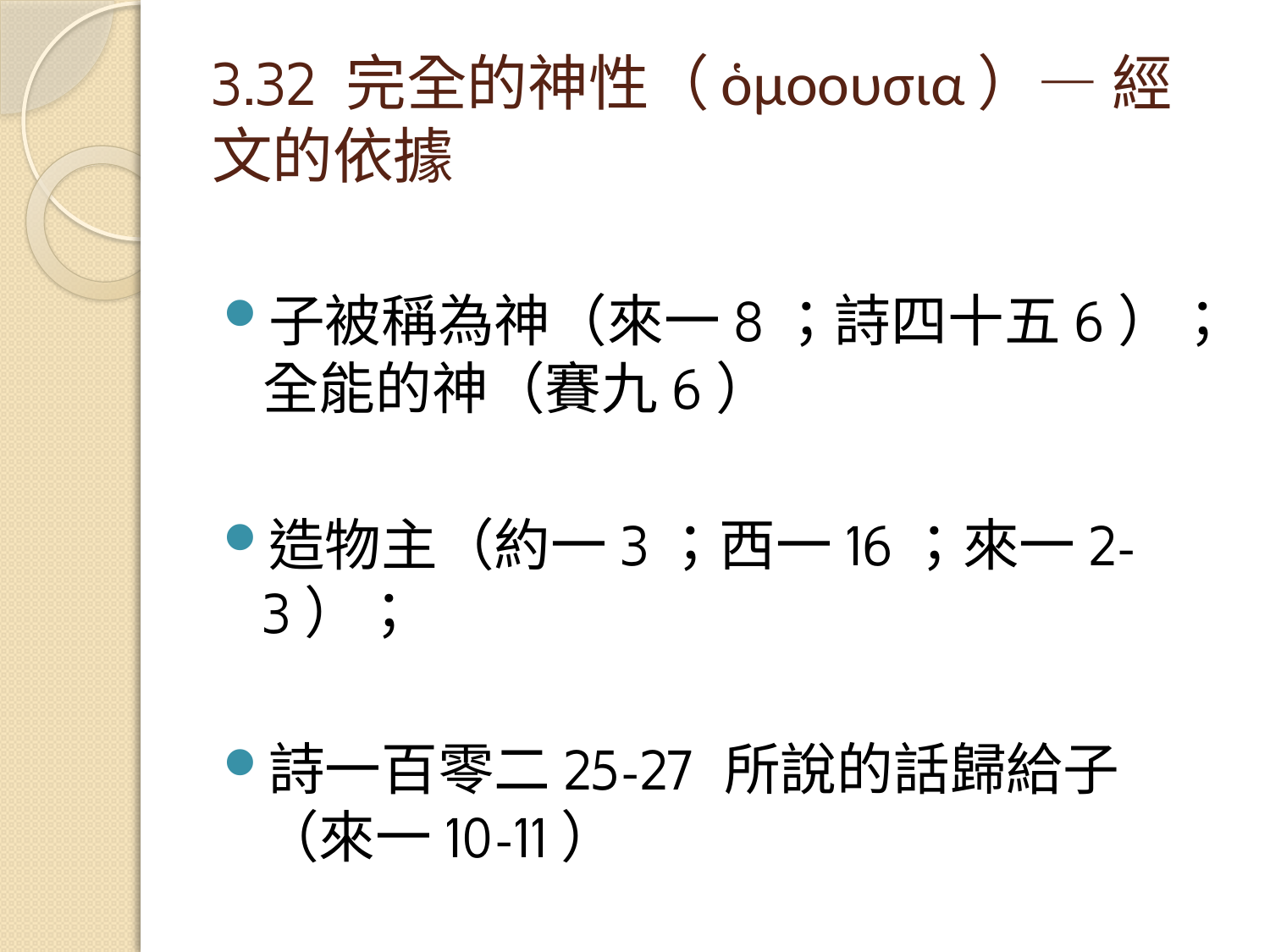

# 3.32 完全的神性（ὁμοουσια）— 經文的依據

子被稱為神（來一8；詩四十五6）；全能的神（賽九6）

造物主（約一3；西一16；來一2-3）；

詩一百零二25-27 所說的話歸給子	（來一10-11）